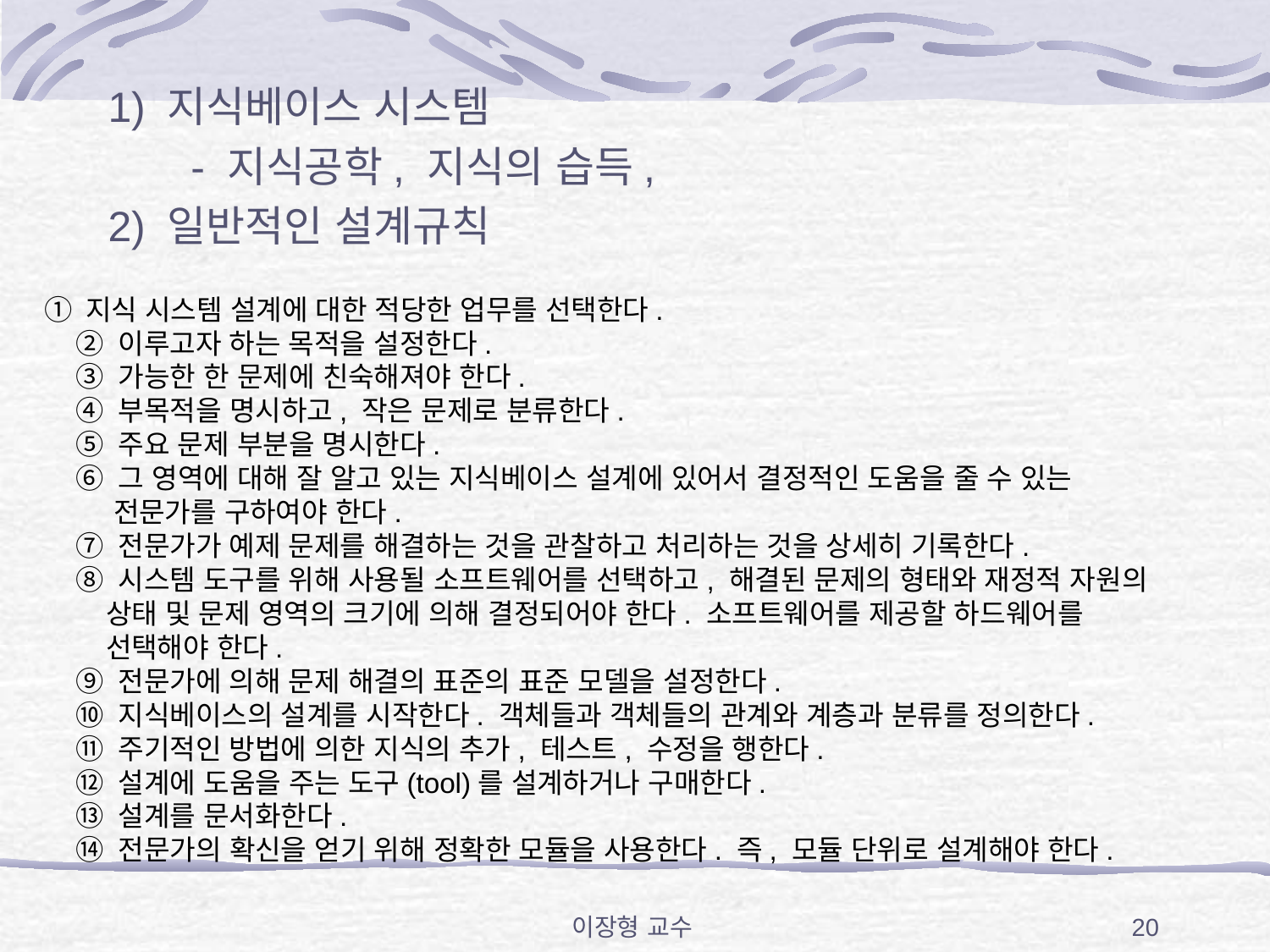

1) 지식베이스 시스템
       - 지식공학, 지식의 습득,
2) 일반적인 설계규칙

① 지식 시스템 설계에 대한 적당한 업무를 선택한다.
    ② 이루고자 하는 목적을 설정한다.
    ③ 가능한 한 문제에 친숙해져야 한다.
    ④ 부목적을 명시하고, 작은 문제로 분류한다.
    ⑤ 주요 문제 부분을 명시한다.
    ⑥ 그 영역에 대해 잘 알고 있는 지식베이스 설계에 있어서 결정적인 도움을 줄 수 있는
        전문가를 구하여야 한다.
    ⑦ 전문가가 예제 문제를 해결하는 것을 관찰하고 처리하는 것을 상세히 기록한다.
    ⑧ 시스템 도구를 위해 사용될 소프트웨어를 선택하고, 해결된 문제의 형태와 재정적 자원의
       상태 및 문제 영역의 크기에 의해 결정되어야 한다. 소프트웨어를 제공할 하드웨어를
       선택해야 한다.
    ⑨ 전문가에 의해 문제 해결의 표준의 표준 모델을 설정한다.
    ⑩ 지식베이스의 설계를 시작한다. 객체들과 객체들의 관계와 계층과 분류를 정의한다.
    ⑪ 주기적인 방법에 의한 지식의 추가, 테스트, 수정을 행한다.
    ⑫ 설계에 도움을 주는 도구(tool)를 설계하거나 구매한다.
    ⑬ 설계를 문서화한다.
    ⑭ 전문가의 확신을 얻기 위해 정확한 모듈을 사용한다. 즉, 모듈 단위로 설계해야 한다.

이장형 교수
20